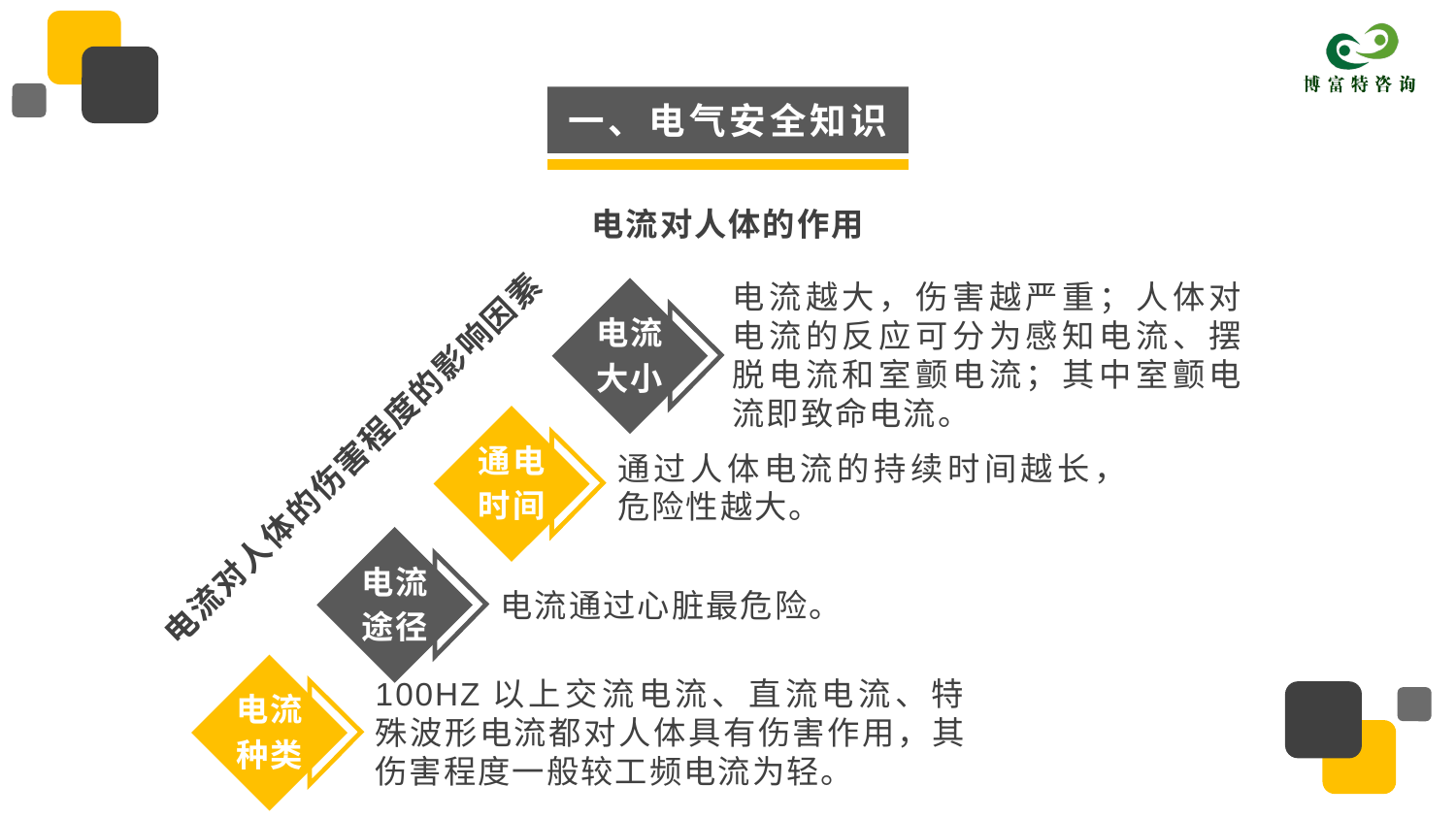

一、电气安全知识
电流对人体的作用
电流越大，伤害越严重；人体对电流的反应可分为感知电流、摆脱电流和室颤电流；其中室颤电流即致命电流。

电流
大小

通电
时间
通过人体电流的持续时间越长，危险性越大。

电流
途径
电流通过心脏最危险。
100HZ以上交流电流、直流电流、特殊波形电流都对人体具有伤害作用，其伤害程度一般较工频电流为轻。

电流
种类
电流对人体的伤害程度的影响因素